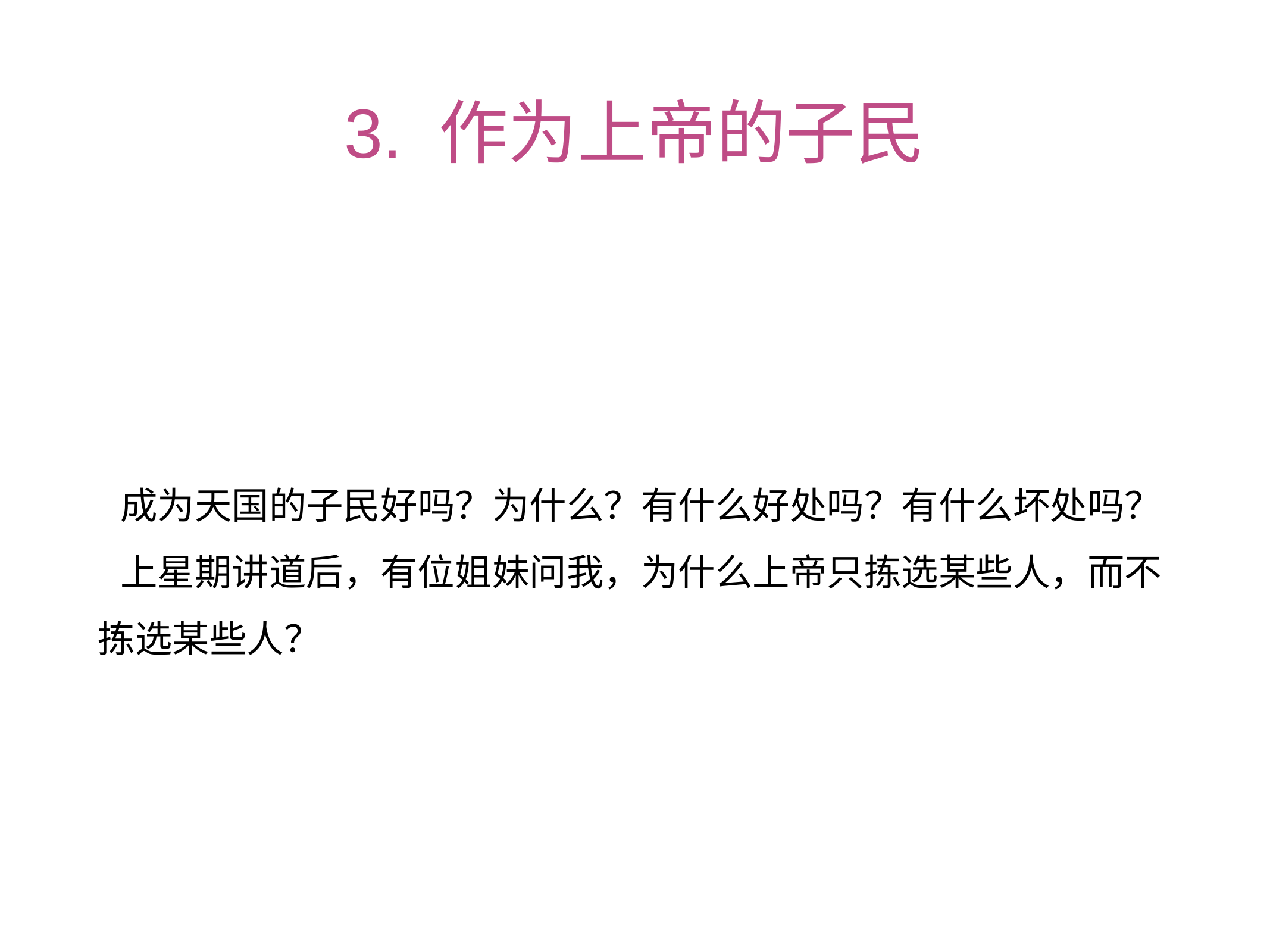

# 3. 作为上帝的子民
成为天国的子民好吗？为什么？有什么好处吗？有什么坏处吗？
上星期讲道后，有位姐妹问我，为什么上帝只拣选某些人，而不拣选某些人？